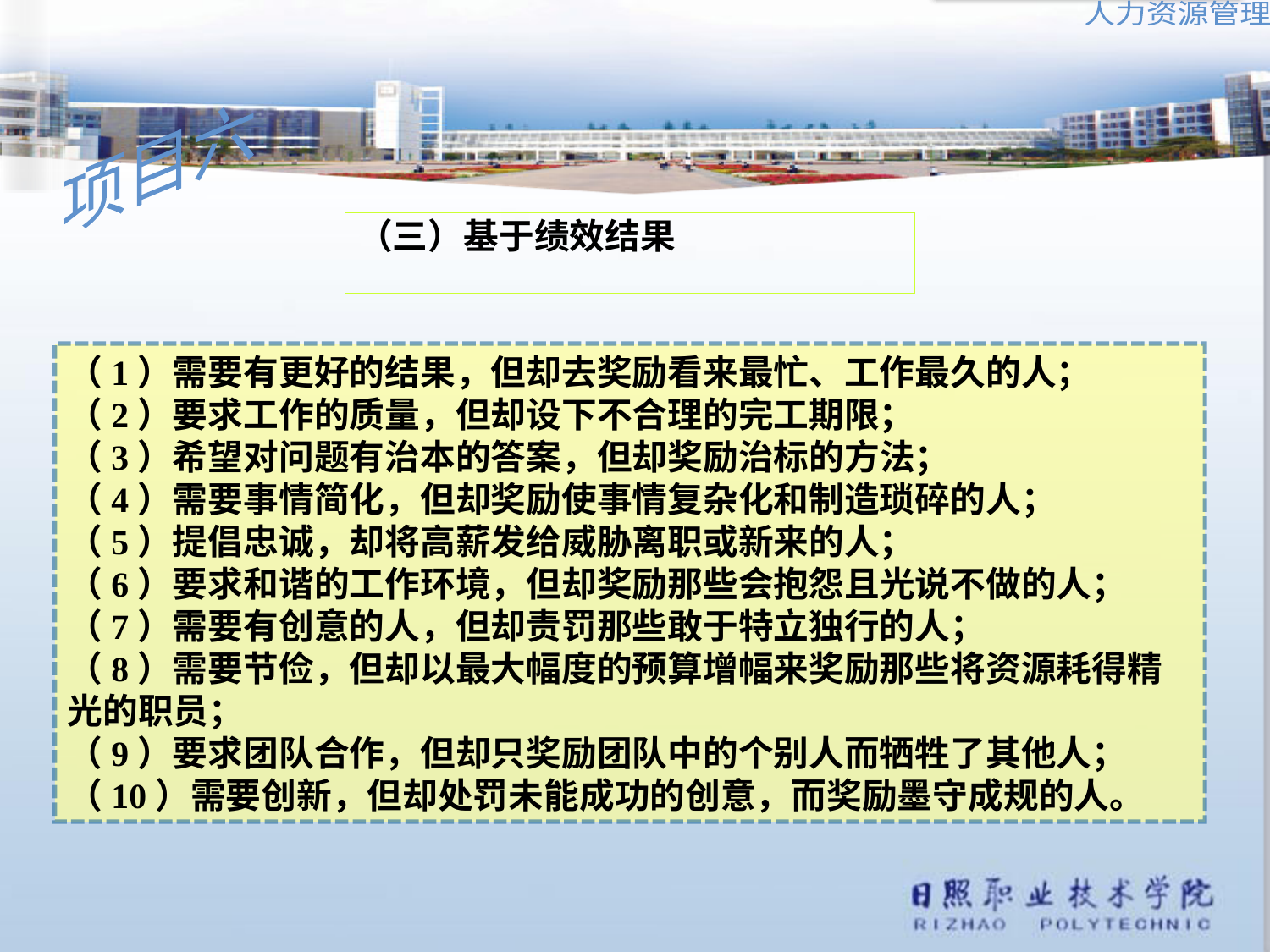

（三）基于绩效结果
（1）需要有更好的结果，但却去奖励看来最忙、工作最久的人；
（2）要求工作的质量，但却设下不合理的完工期限；
（3）希望对问题有治本的答案，但却奖励治标的方法；
（4）需要事情简化，但却奖励使事情复杂化和制造琐碎的人；
（5）提倡忠诚，却将高薪发给威胁离职或新来的人；
（6）要求和谐的工作环境，但却奖励那些会抱怨且光说不做的人；
（7）需要有创意的人，但却责罚那些敢于特立独行的人；
（8）需要节俭，但却以最大幅度的预算增幅来奖励那些将资源耗得精光的职员；
（9）要求团队合作，但却只奖励团队中的个别人而牺牲了其他人；
（10）需要创新，但却处罚未能成功的创意，而奖励墨守成规的人。